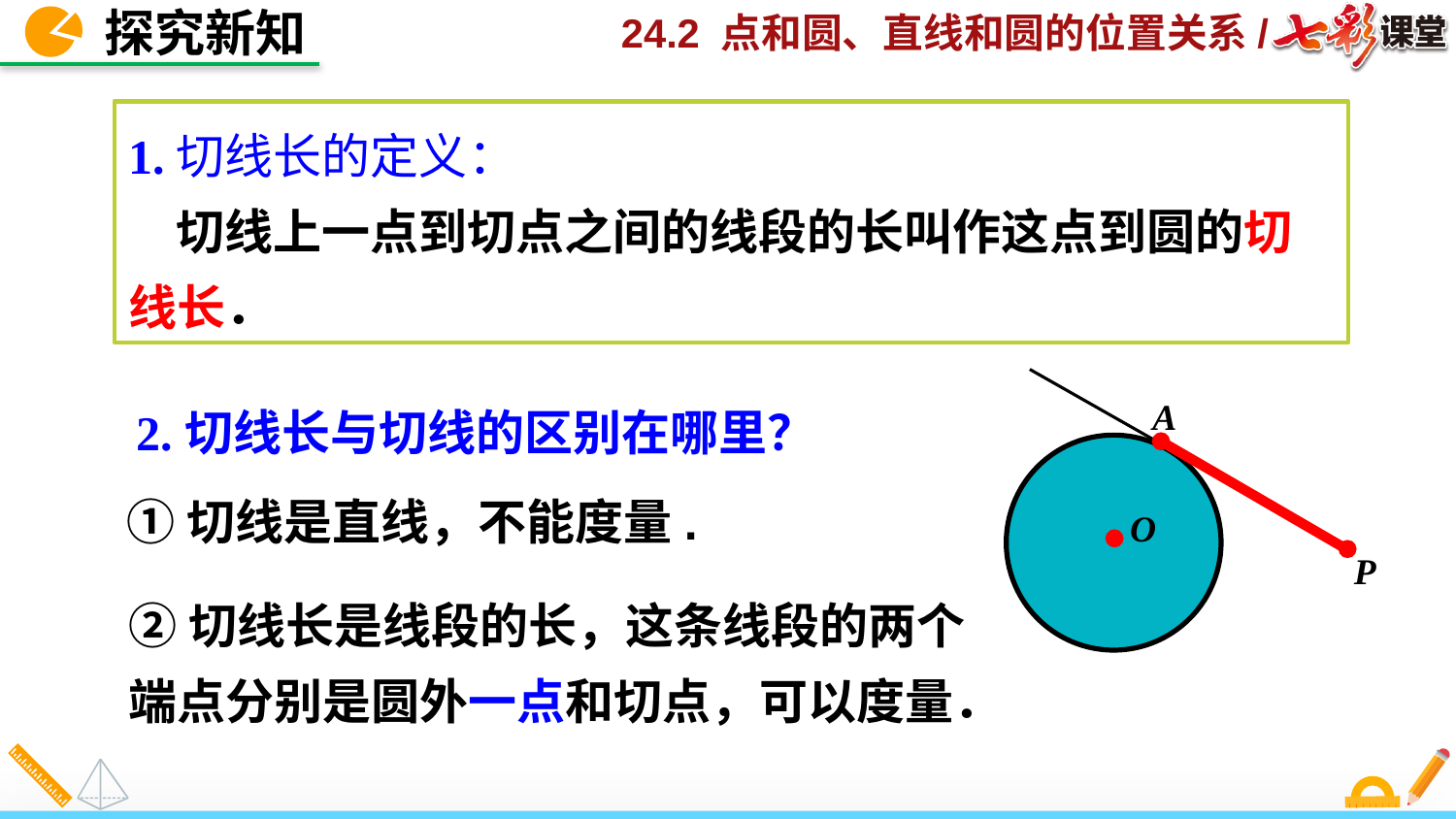

探究新知

1.切线长的定义：
    切线上一点到切点之间的线段的长叫作这点到圆的切线长．

P
2.切线长与切线的区别在哪里？
A

①切线是直线，不能度量.
O

②切线长是线段的长，这条线段的两个
端点分别是圆外一点和切点，可以度量．